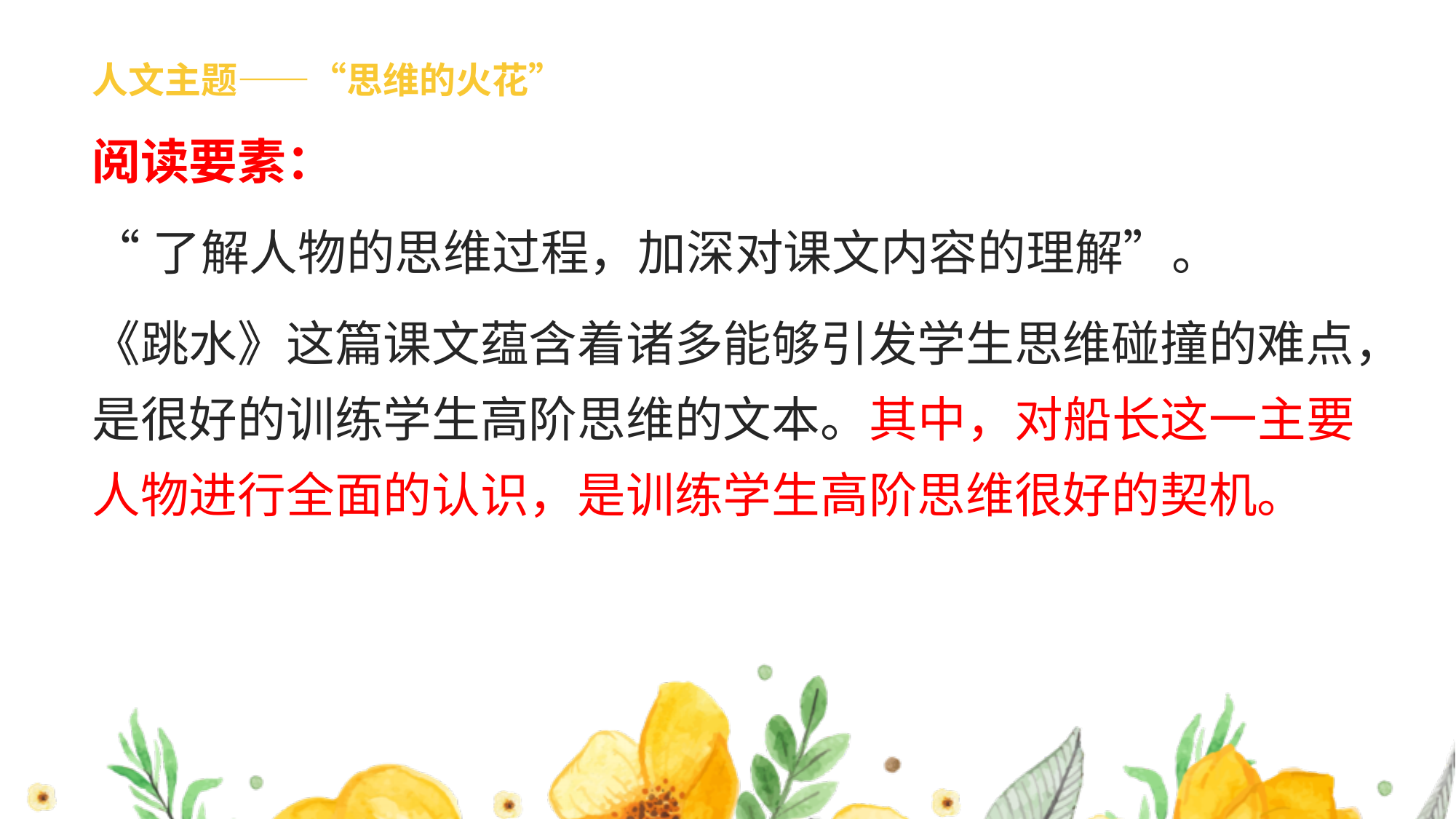

# 人文主题——“思维的火花”
阅读要素：
“了解人物的思维过程，加深对课文内容的理解”。
《跳水》这篇课文蕴含着诸多能够引发学生思维碰撞的难点，是很好的训练学生高阶思维的文本。其中，对船长这一主要人物进行全面的认识，是训练学生高阶思维很好的契机。